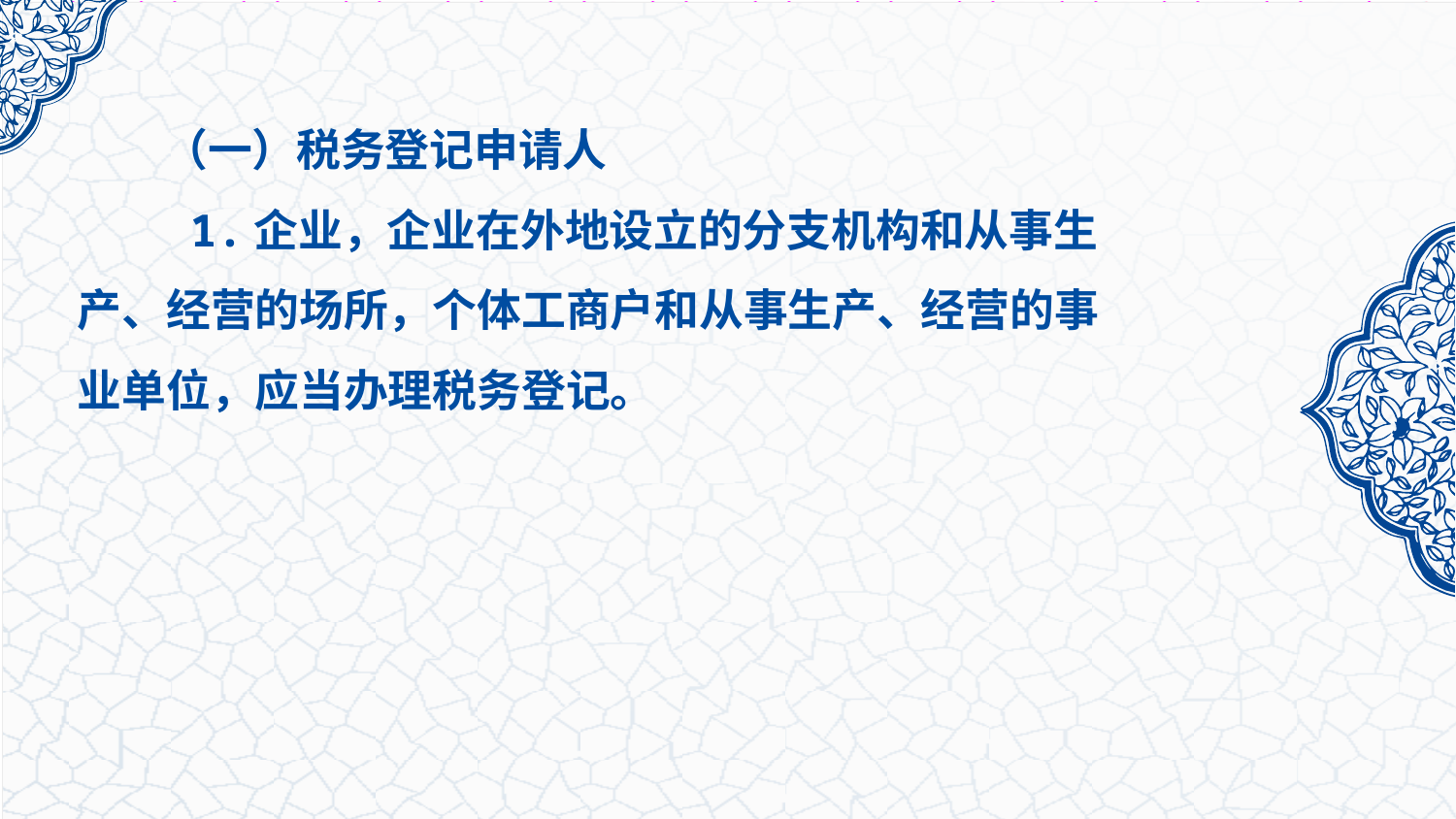

（一）税务登记申请人
 1.企业，企业在外地设立的分支机构和从事生产、经营的场所，个体工商户和从事生产、经营的事业单位，应当办理税务登记。